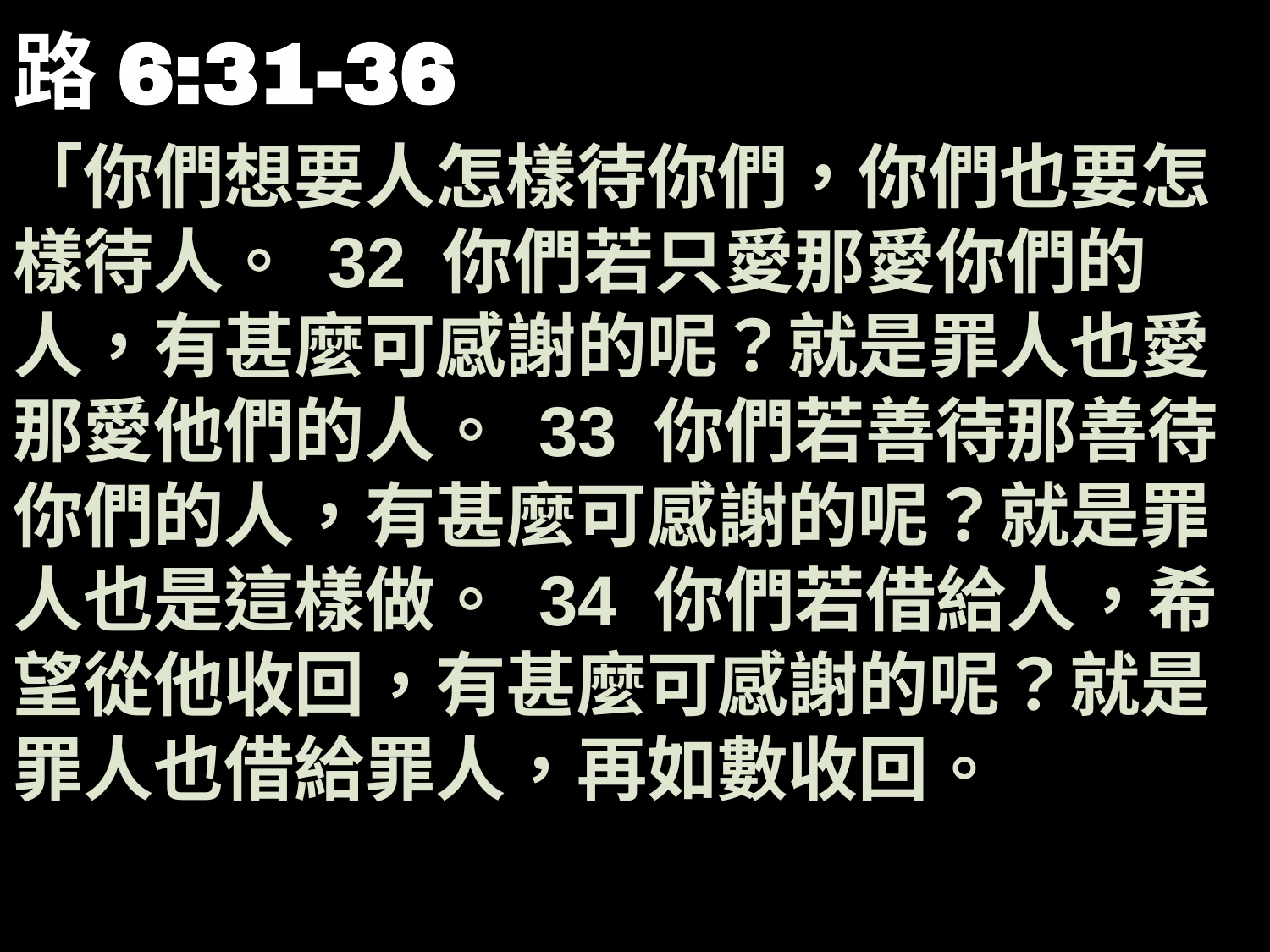

# 路6:31-36
「你們想要人怎樣待你們，你們也要怎樣待人。 32 你們若只愛那愛你們的人，有甚麼可感謝的呢？就是罪人也愛那愛他們的人。 33 你們若善待那善待你們的人，有甚麼可感謝的呢？就是罪人也是這樣做。 34 你們若借給人，希望從他收回，有甚麼可感謝的呢？就是罪人也借給罪人，再如數收回。